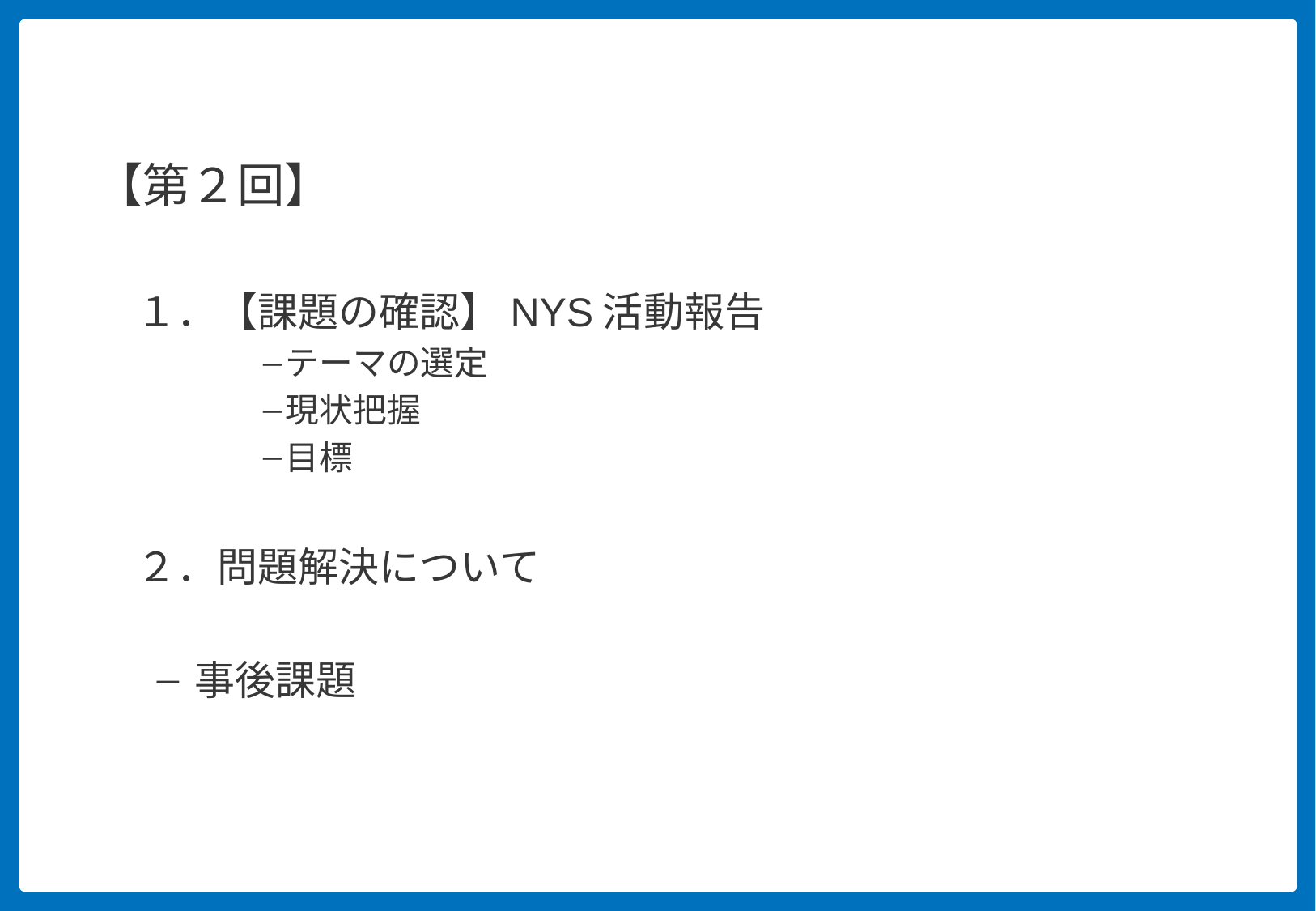

#
【第２回】

　１．【課題の確認】NYS活動報告
テーマの選定
現状把握
目標

　２．問題解決について

事後課題